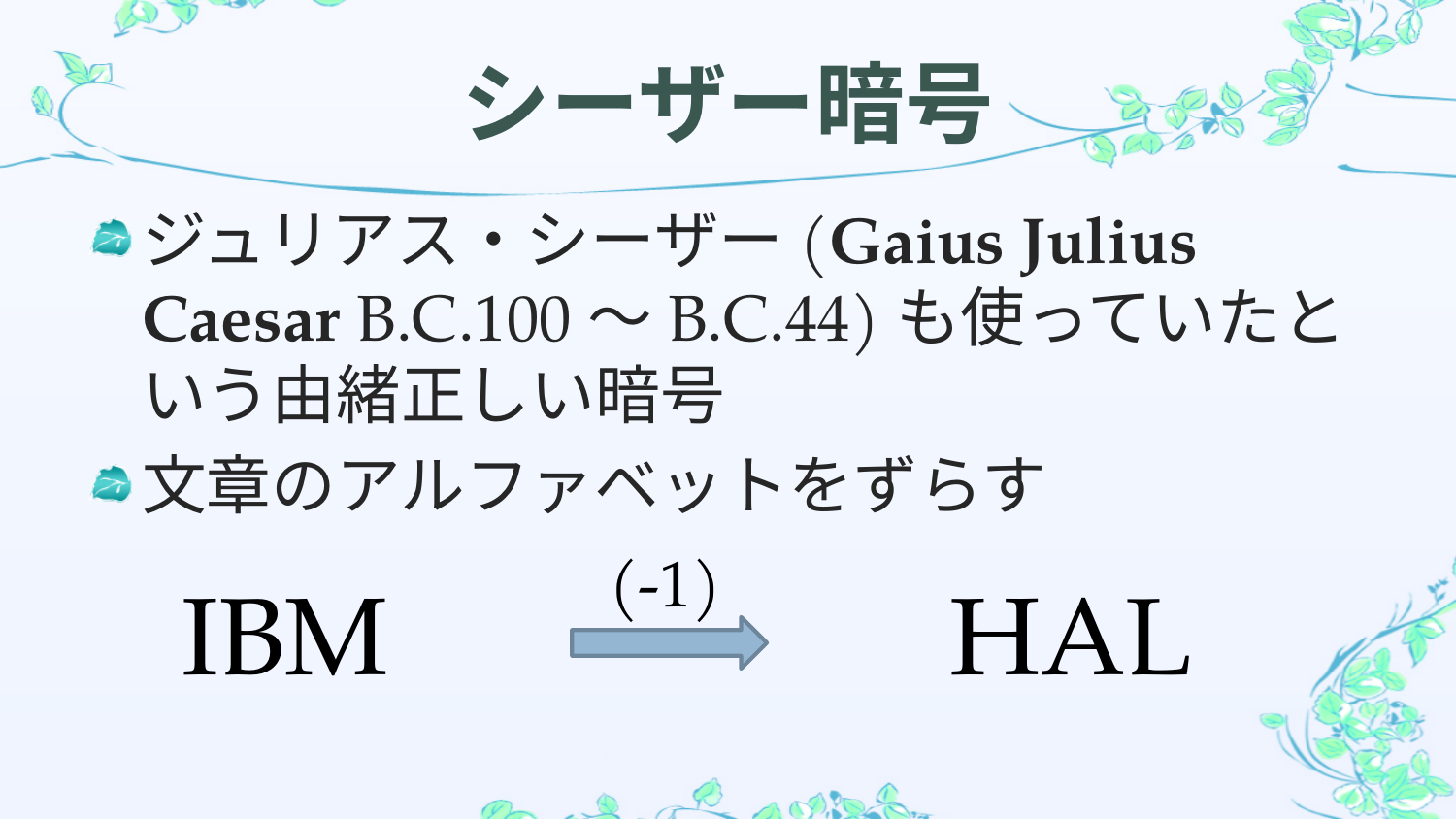

# シーザー暗号
ジュリアス・シーザー(Gaius Julius Caesar B.C.100～B.C.44)も使っていたという由緒正しい暗号
文章のアルファベットをずらす

(-1)

IBM
HAL